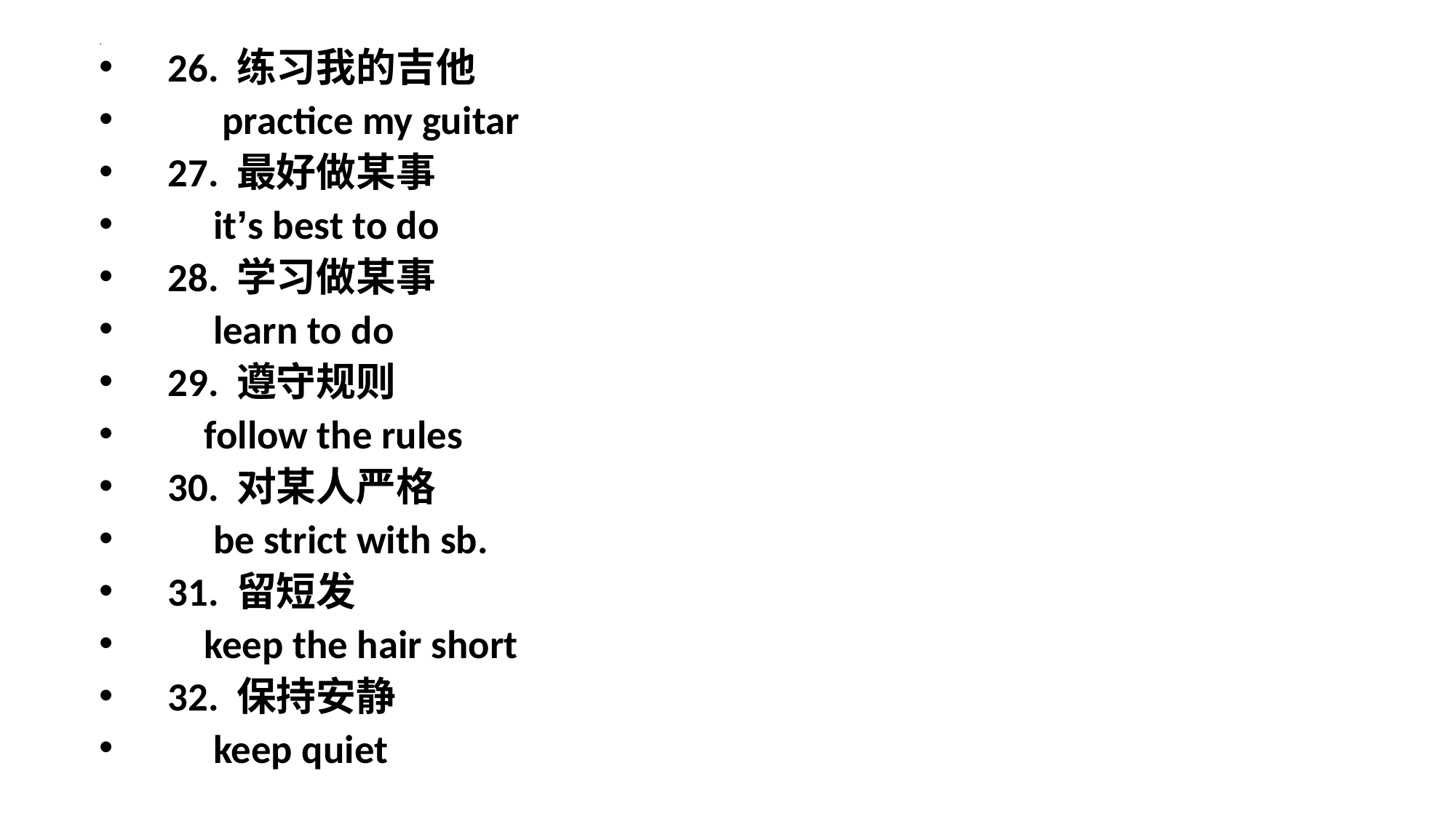

26. 练习我的吉他
      practice my guitar
27. 最好做某事
     it’s best to do
28. 学习做某事
     learn to do
29. 遵守规则
    follow the rules
30. 对某人严格
     be strict with sb.
31. 留短发
    keep the hair short
32. 保持安静
     keep quiet